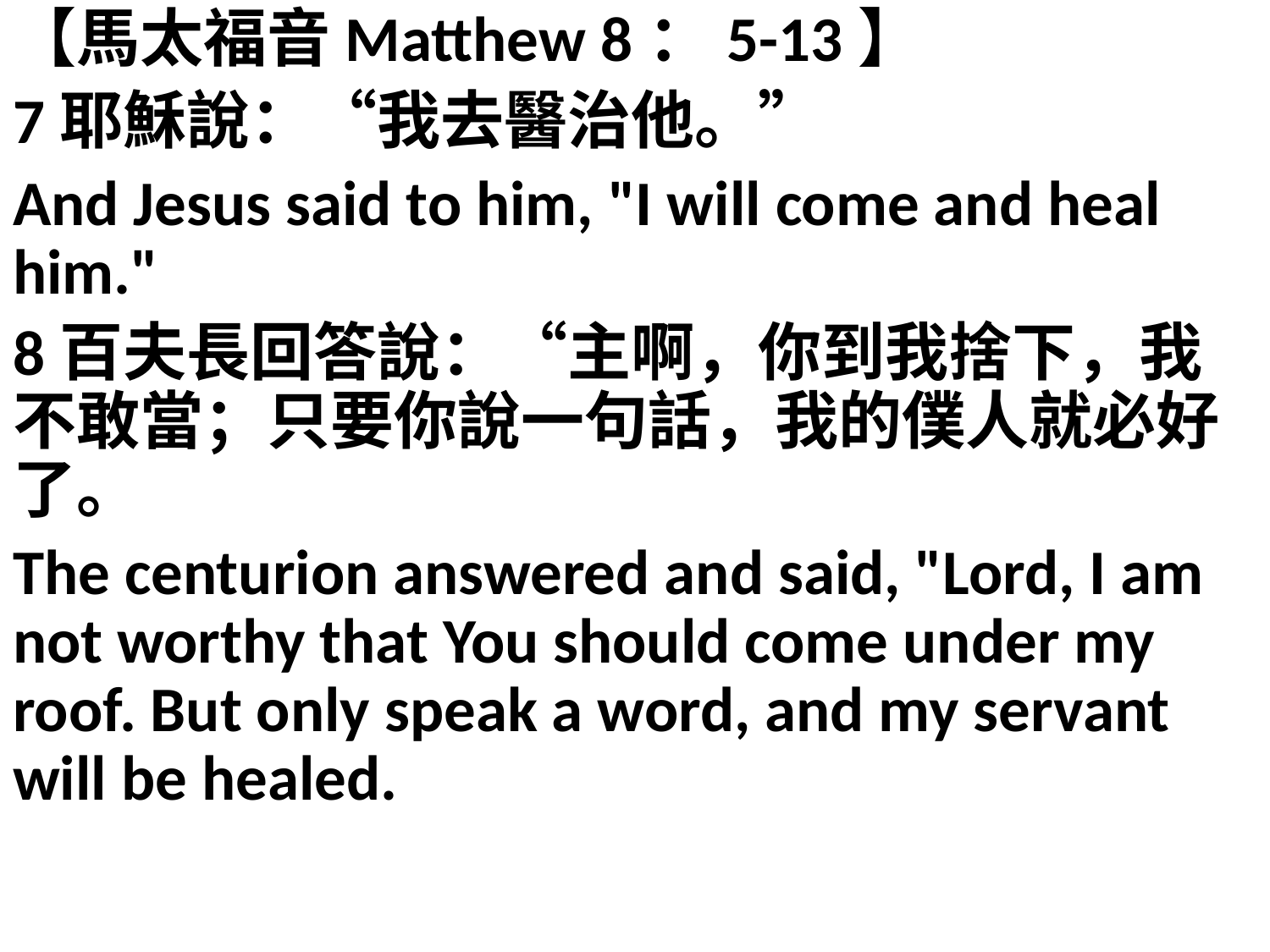

【馬太福音Matthew 8：5-13】
7耶穌說：“我去醫治他。”
And Jesus said to him, "I will come and heal him."
8百夫長回答說：“主啊，你到我捨下，我不敢當；只要你說一句話，我的僕人就必好了。
The centurion answered and said, "Lord, I am not worthy that You should come under my roof. But only speak a word, and my servant will be healed.